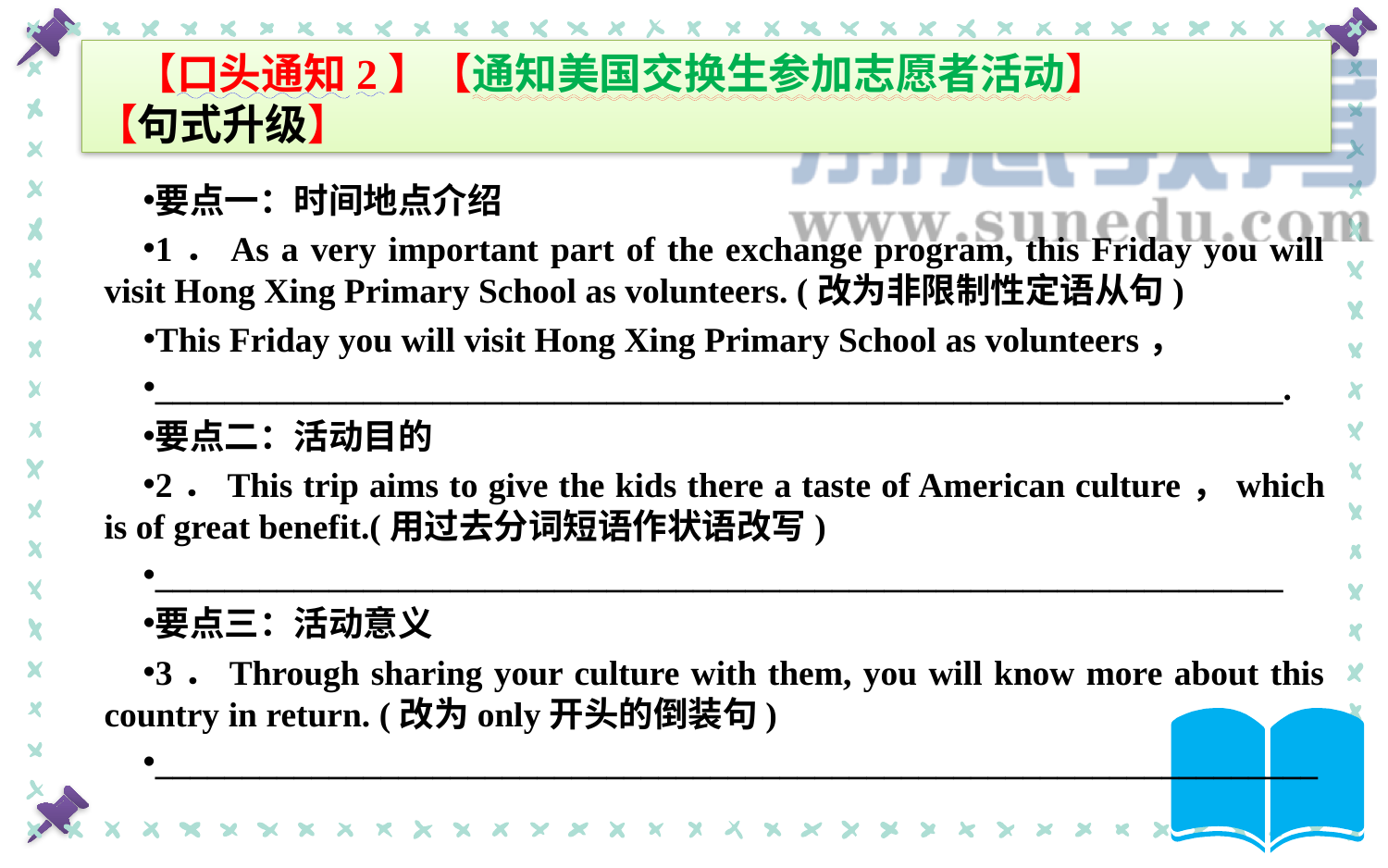

# 【口头通知2】【通知美国交换生参加志愿者活动】 【句式升级】
要点一：时间地点介绍
1．As a very important part of the exchange program, this Friday you will visit Hong Xing Primary School as volunteers. (改为非限制性定语从句)
This Friday you will visit Hong Xing Primary School as volunteers，
_________________________________________________________________.
要点二：活动目的
2．This trip aims to give the kids there a taste of American culture，which is of great benefit.(用过去分词短语作状语改写)
_________________________________________________________________
要点三：活动意义
3．Through sharing your culture with them, you will know more about this country in return. (改为only开头的倒装句)
___________________________________________________________________